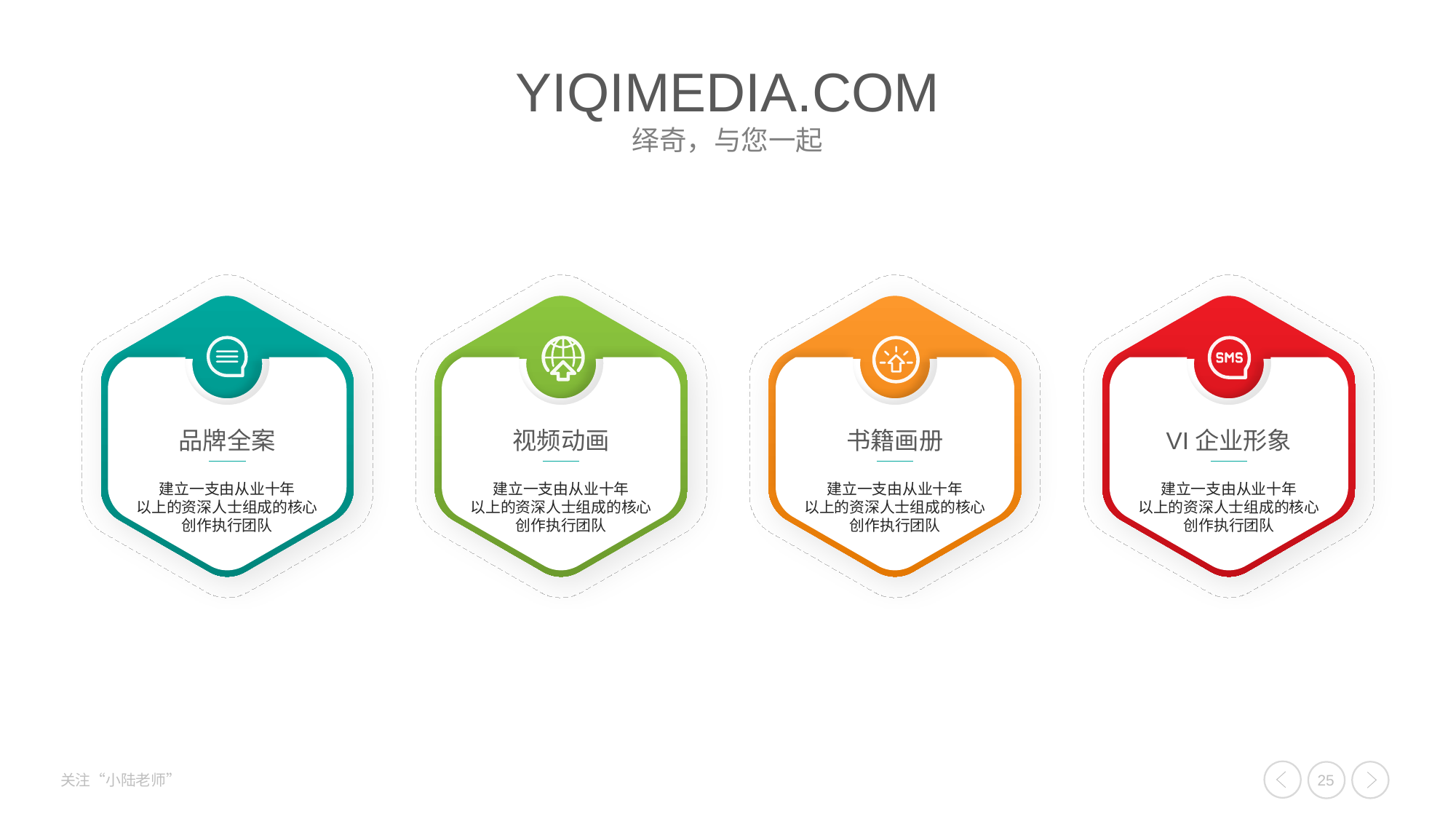

品牌全案
视频动画
书籍画册
VI企业形象
建立一支由从业十年
以上的资深人士组成的核心
创作执行团队
建立一支由从业十年
以上的资深人士组成的核心
创作执行团队
建立一支由从业十年
以上的资深人士组成的核心
创作执行团队
建立一支由从业十年
以上的资深人士组成的核心
创作执行团队